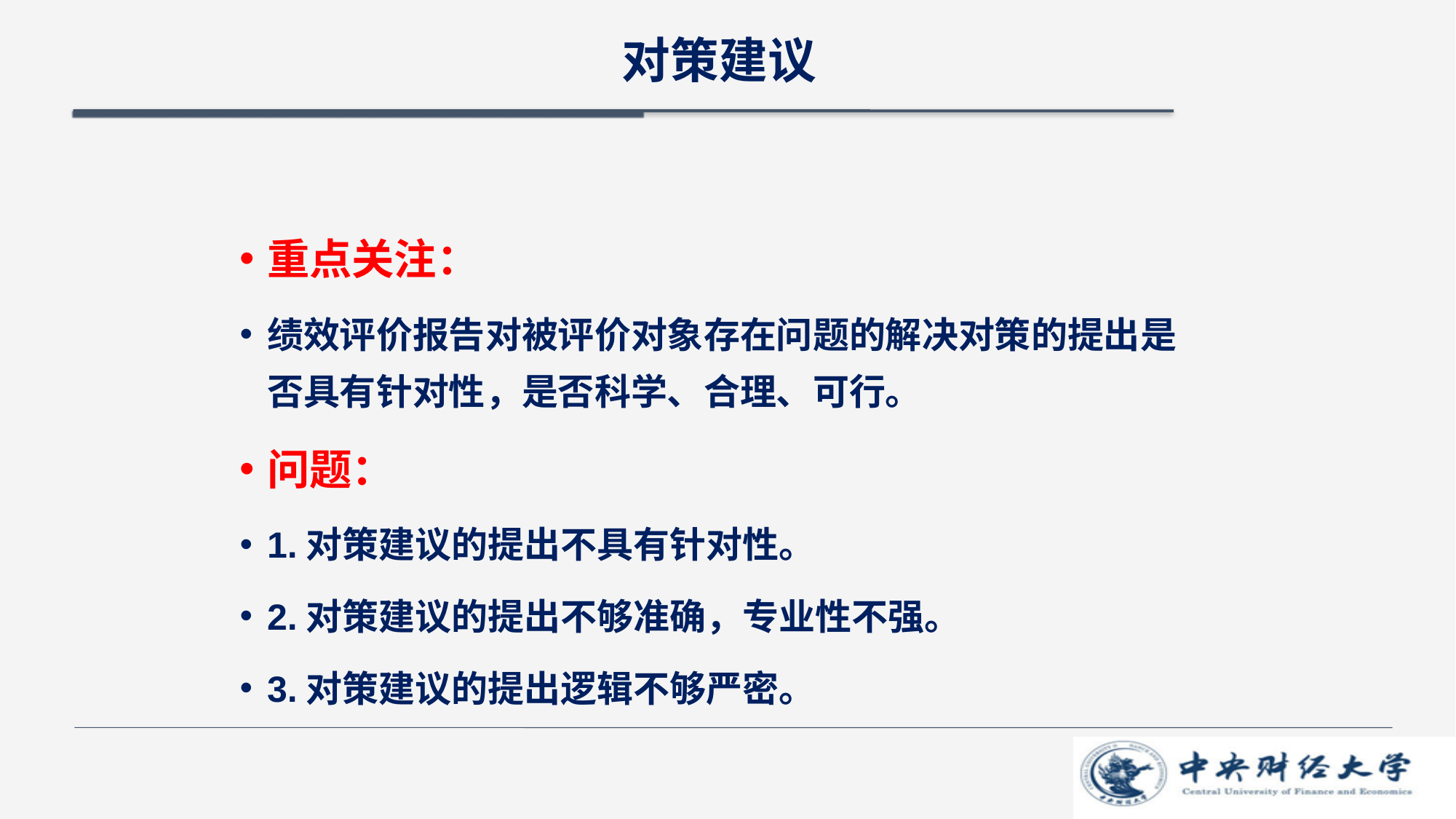

# 对策建议
重点关注：
绩效评价报告对被评价对象存在问题的解决对策的提出是否具有针对性，是否科学、合理、可行。
问题：
1.对策建议的提出不具有针对性。
2.对策建议的提出不够准确，专业性不强。
3.对策建议的提出逻辑不够严密。